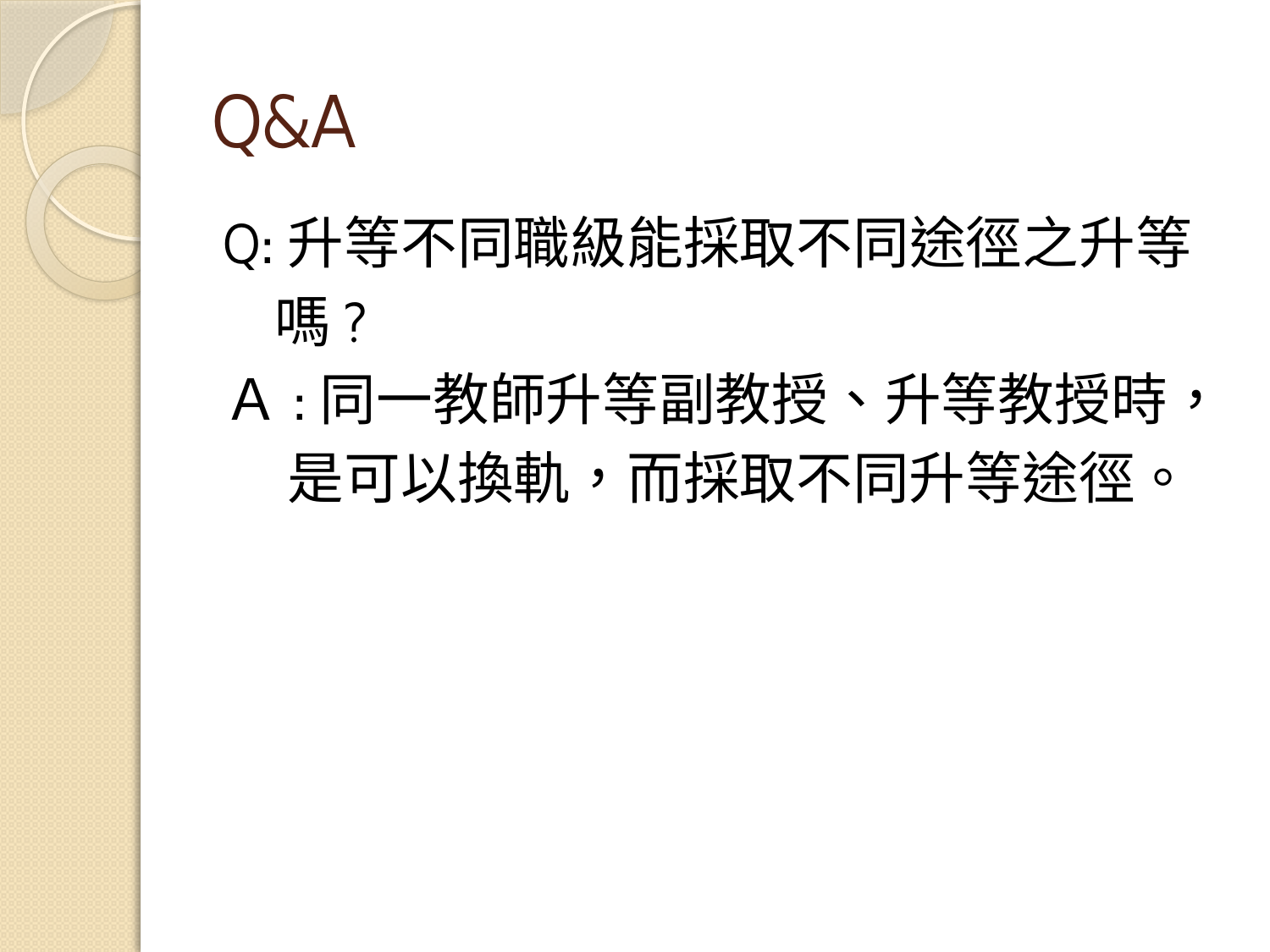

# Q&A
Q:升等不同職級能採取不同途徑之升等
   嗎?
Ａ:同一教師升等副教授、升等教授時，
    是可以換軌，而採取不同升等途徑。